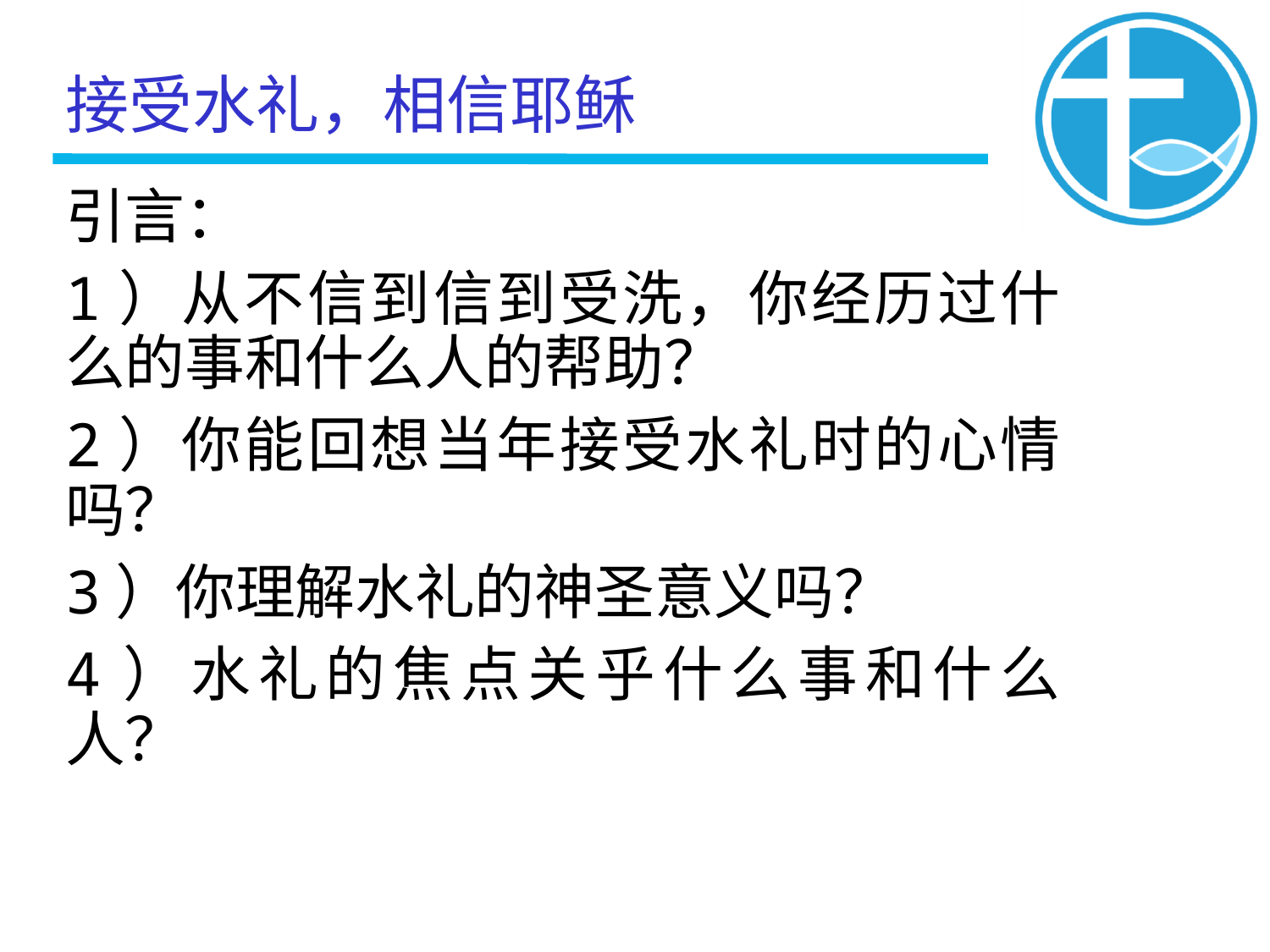

接受水礼，相信耶稣
引言：
1）从不信到信到受洗，你经历过什么的事和什么人的帮助？
2）你能回想当年接受水礼时的心情吗？
3）你理解水礼的神圣意义吗？
4）水礼的焦点关乎什么事和什么人？